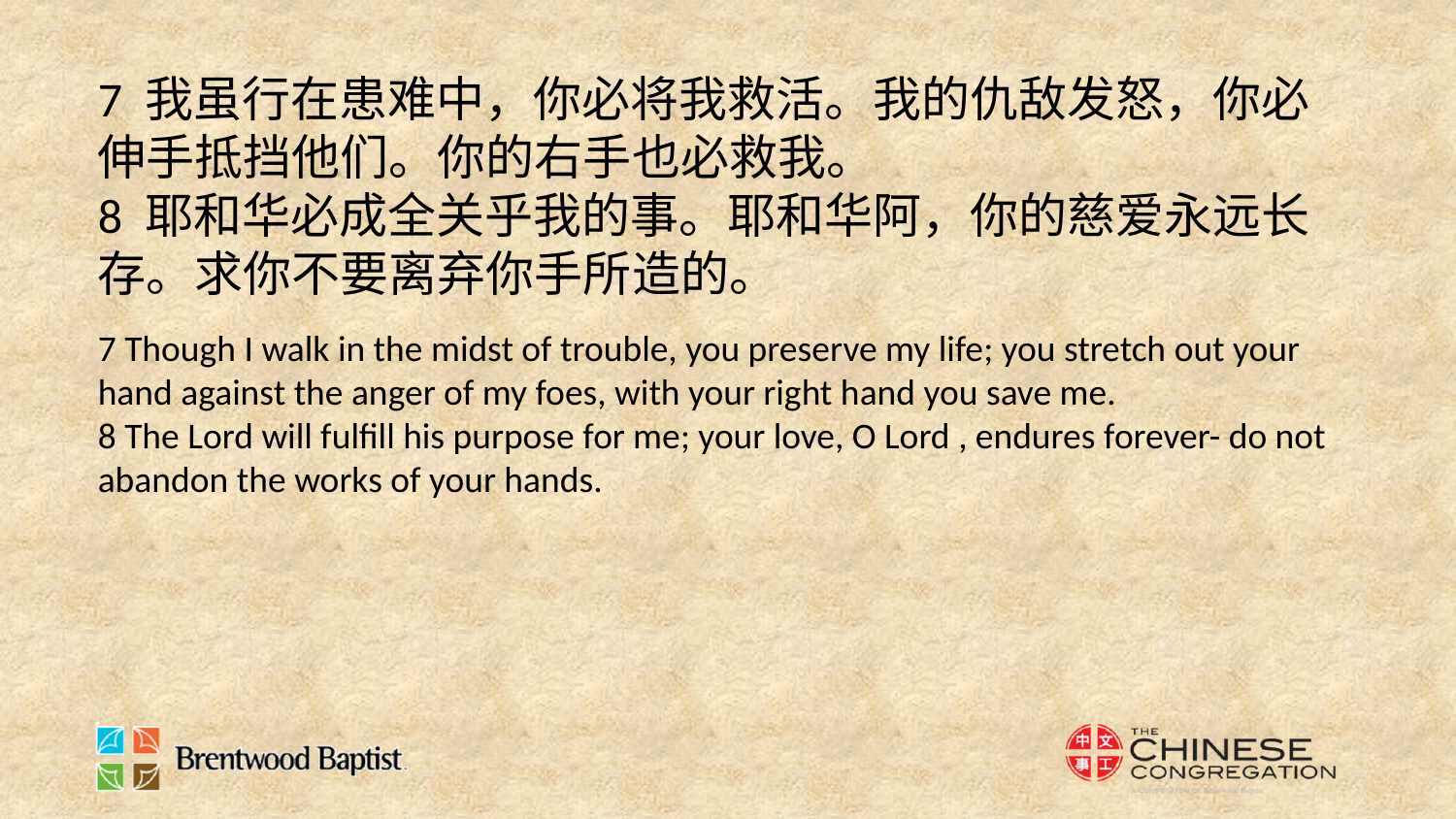

7 我虽行在患难中，你必将我救活。我的仇敌发怒，你必伸手抵挡他们。你的右手也必救我。
8 耶和华必成全关乎我的事。耶和华阿，你的慈爱永远长存。求你不要离弃你手所造的。

7 Though I walk in the midst of trouble, you preserve my life; you stretch out your hand against the anger of my foes, with your right hand you save me.
8 The Lord will fulfill his purpose for me; your love, O Lord , endures forever- do not abandon the works of your hands.